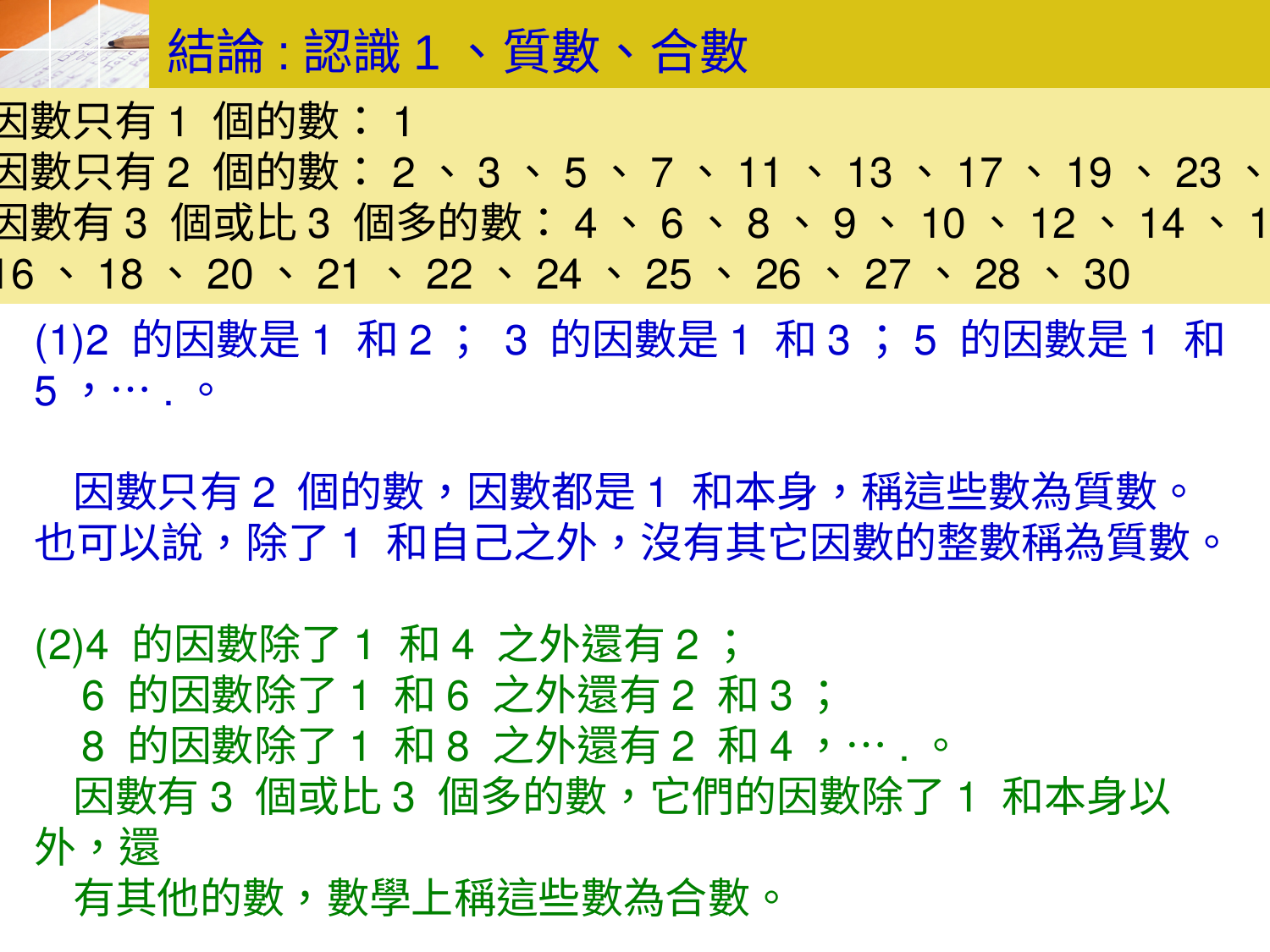

結論:認識1、質數、合數
因數只有1 個的數：1
因數只有2 個的數：2、3、5、7、11、13、17、19、23、29
因數有3 個或比3 個多的數：4、6、8、9、10、12、14、15、
16、18、20、21、22、24、25、26、27、28、30
(1)2 的因數是1 和2； 3 的因數是1 和3；5 的因數是1 和5，….。

   因數只有2 個的數，因數都是1 和本身，稱這些數為質數。
也可以說，除了1 和自己之外，沒有其它因數的整數稱為質數。

(2)4 的因數除了1 和4 之外還有2；
    6 的因數除了1 和6 之外還有2 和3；
    8 的因數除了1 和8 之外還有2 和4，….。
   因數有3 個或比3 個多的數，它們的因數除了1 和本身以外，還
   有其他的數，數學上稱這些數為合數。

(3)1 的因數只有1 個，所以1 不是質數也不是合數。